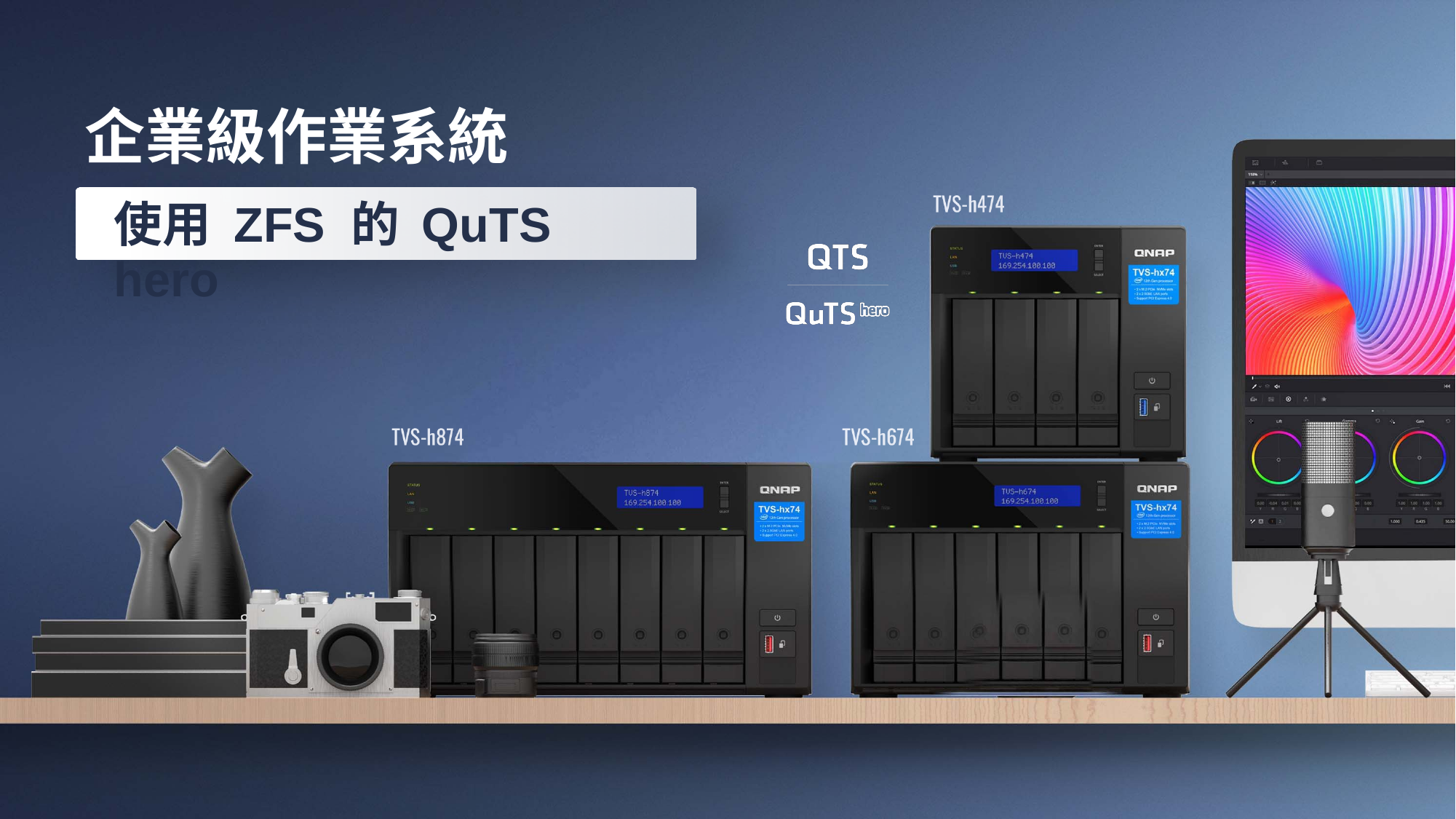

# 企業級作業系統

使用 ZFS 的 QuTS hero